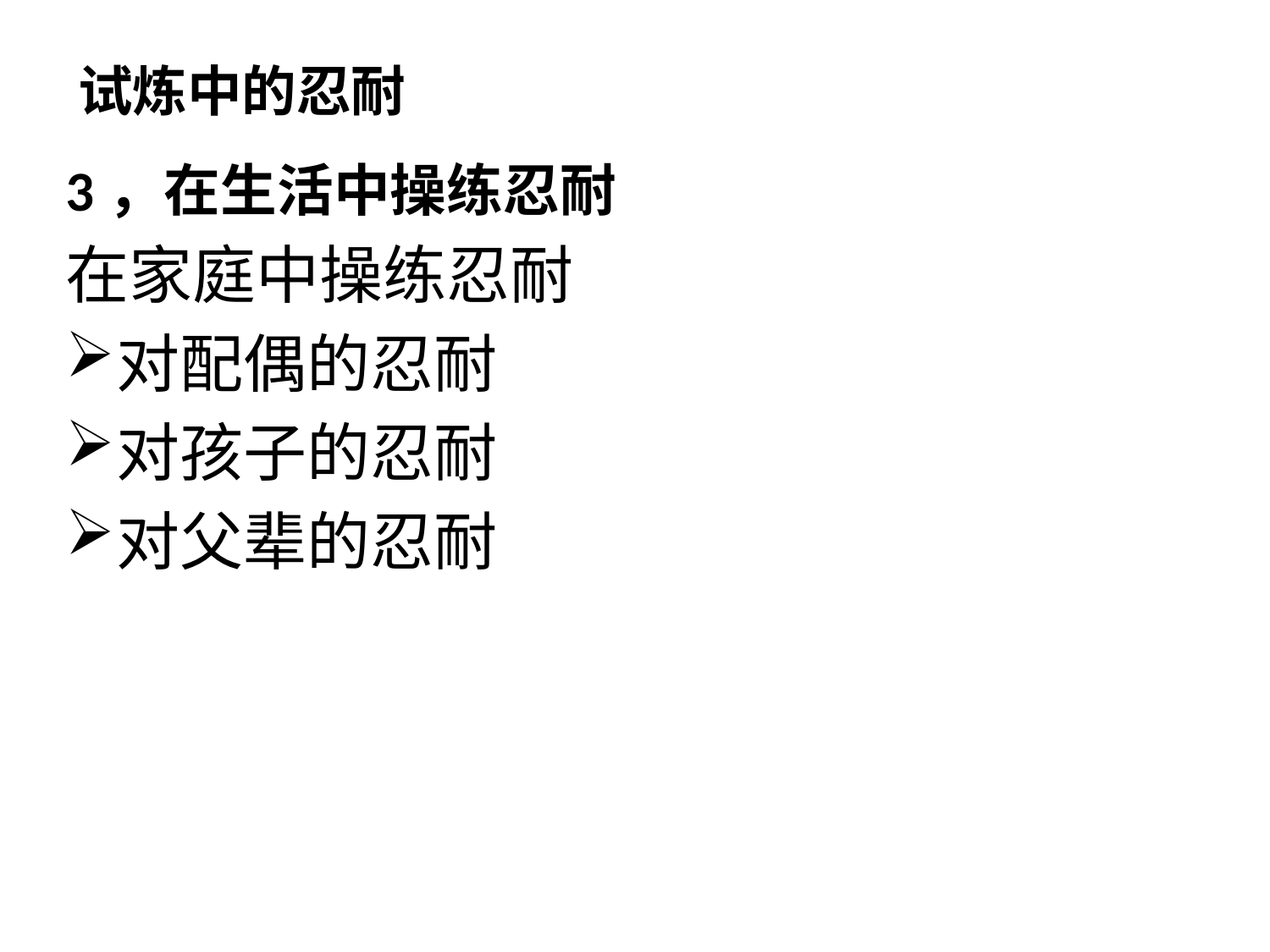

# 试炼中的忍耐
3，在生活中操练忍耐
在家庭中操练忍耐
对配偶的忍耐
对孩子的忍耐
对父辈的忍耐